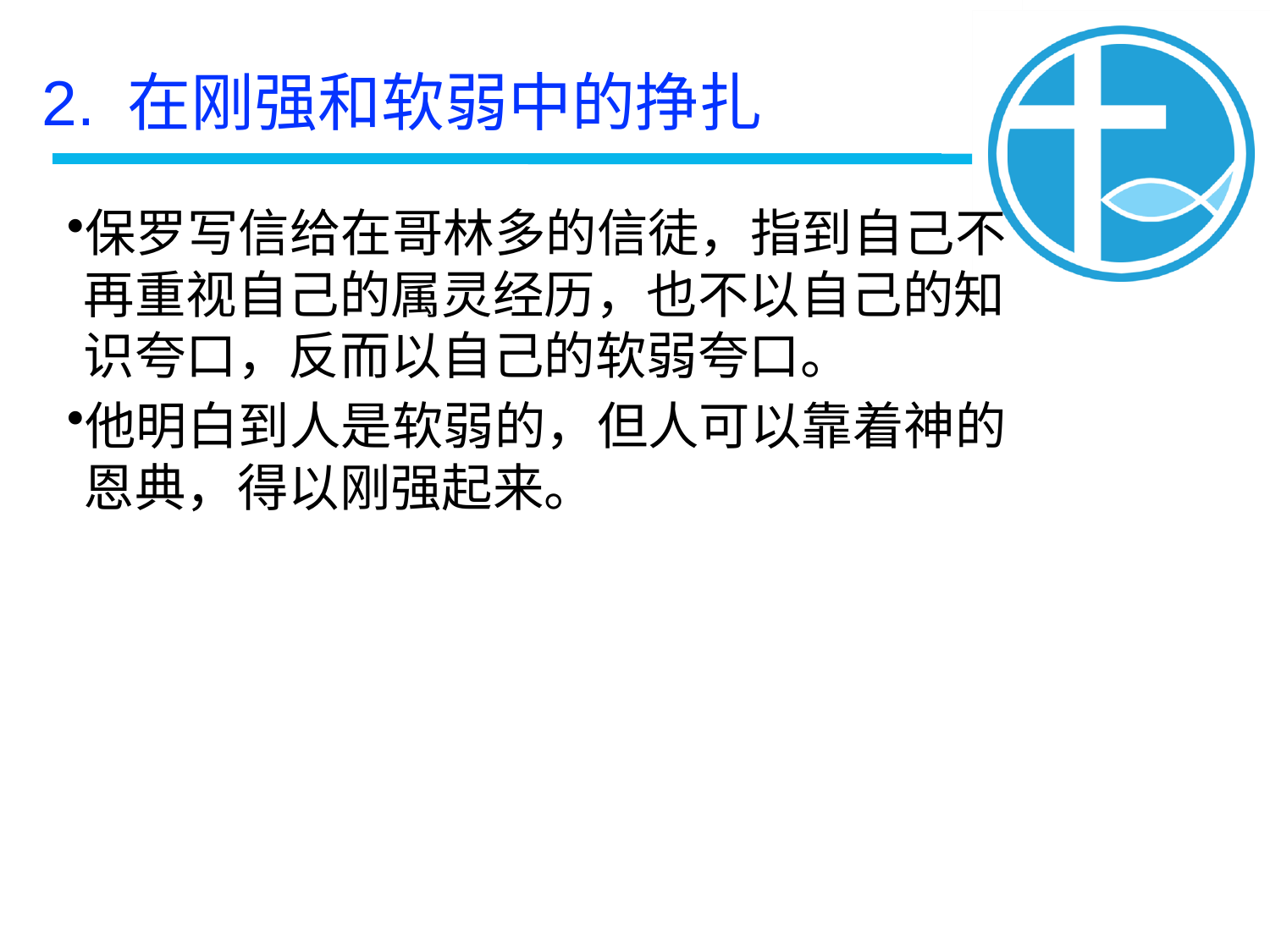

2. 在刚强和软弱中的挣扎
保罗写信给在哥林多的信徒，指到自己不再重视自己的属灵经历，也不以自己的知识夸口，反而以自己的软弱夸口。
他明白到人是软弱的，但人可以靠着神的恩典，得以刚强起来。